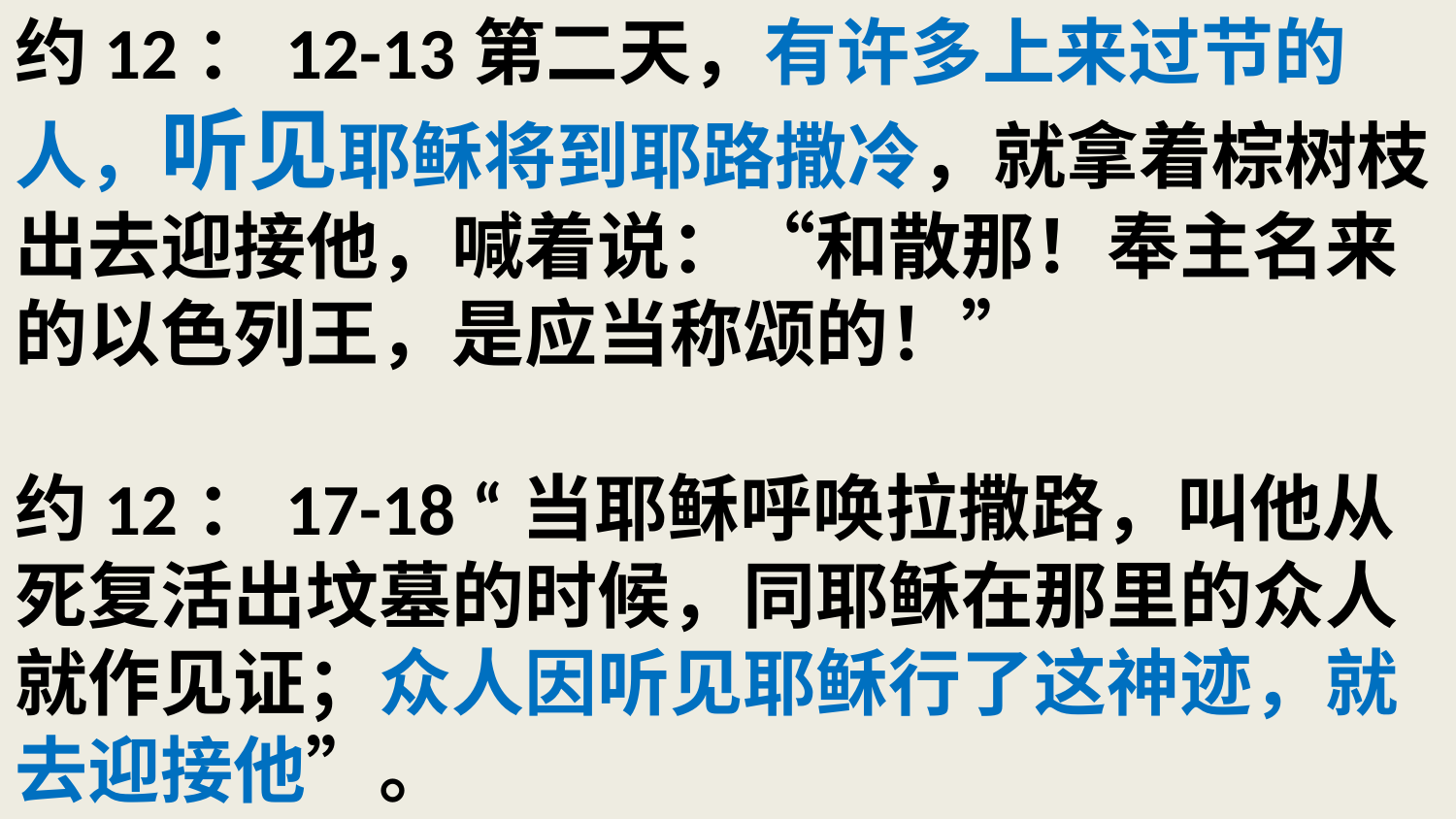

# 约12：12-13第二天，有许多上来过节的人，听见耶稣将到耶路撒冷，就拿着棕树枝出去迎接他，喊着说：“和散那！奉主名来的以色列王，是应当称颂的！” 约12：17-18 “当耶稣呼唤拉撒路，叫他从死复活出坟墓的时候，同耶稣在那里的众人就作见证；众人因听见耶稣行了这神迹，就去迎接他”。